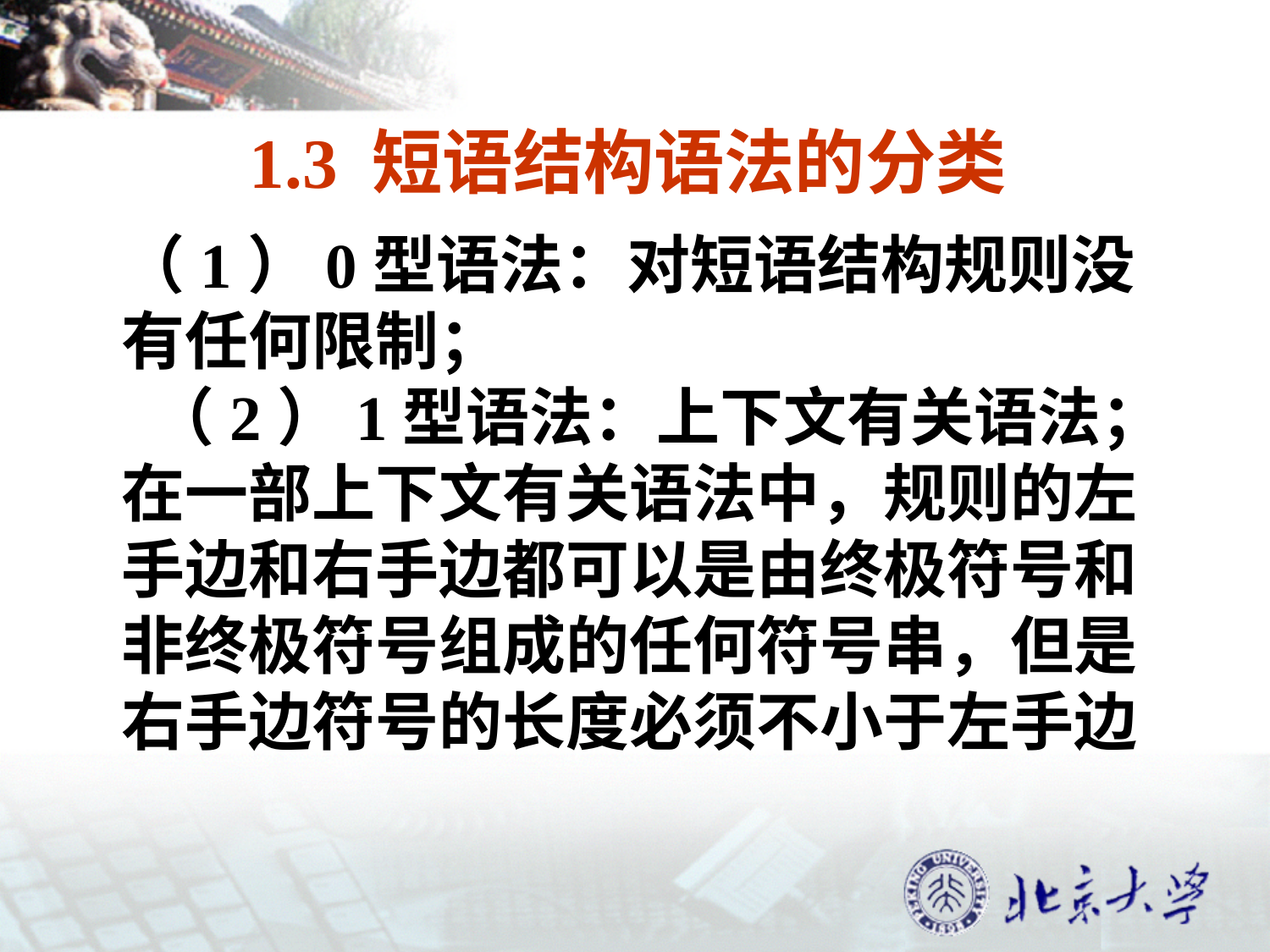

1.3 短语结构语法的分类
（1）0型语法：对短语结构规则没有任何限制；
 （2）1型语法：上下文有关语法；
在一部上下文有关语法中，规则的左
手边和右手边都可以是由终极符号和
非终极符号组成的任何符号串，但是
右手边符号的长度必须不小于左手边